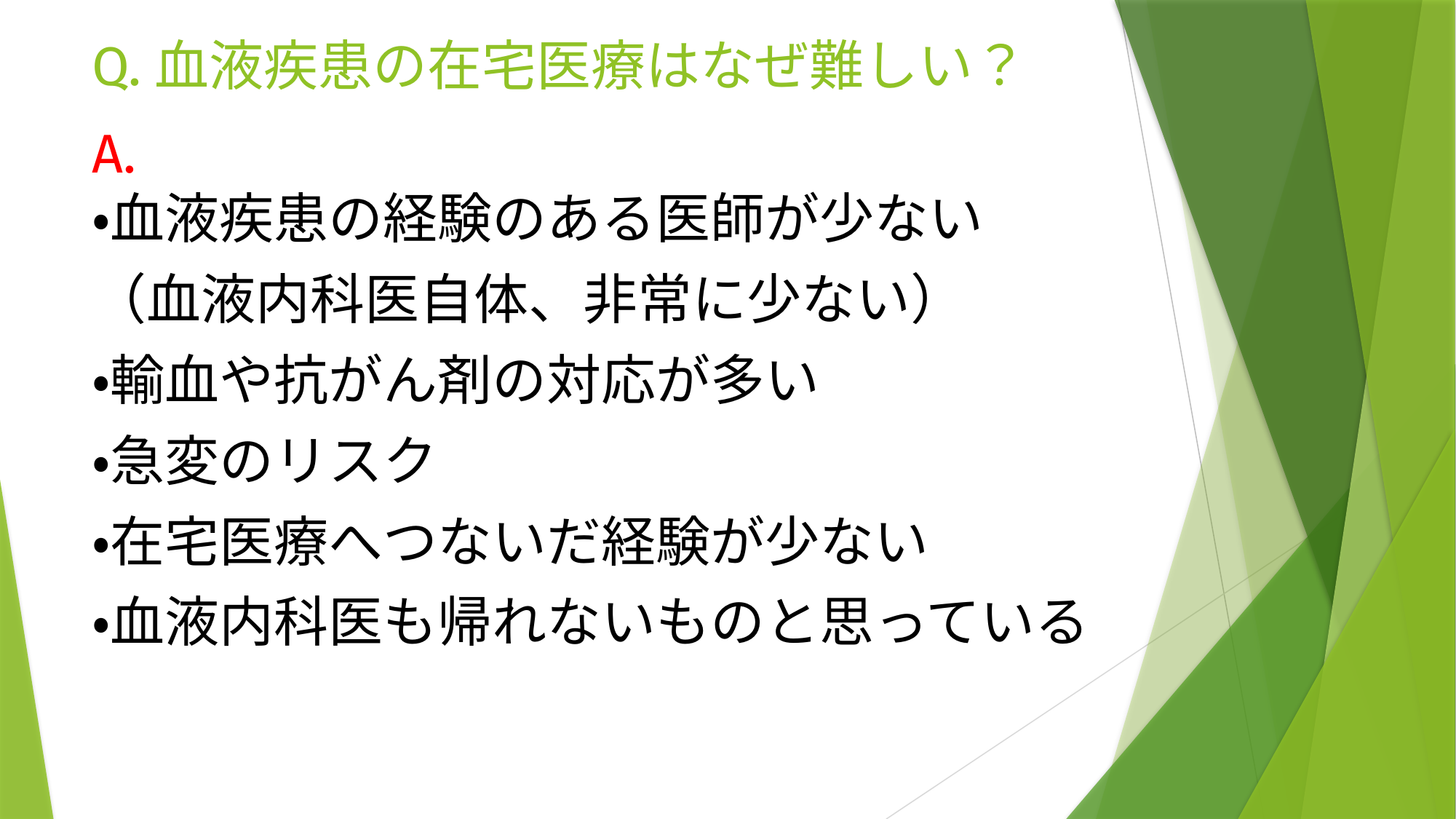

# Q.血液疾患の在宅医療はなぜ難しい？
A.
・血液疾患の経験のある医師が少ない
（血液内科医自体、非常に少ない）
・輸血や抗がん剤の対応が多い
・急変のリスク
・在宅医療へつないだ経験が少ない
・血液内科医も帰れないものと思っている